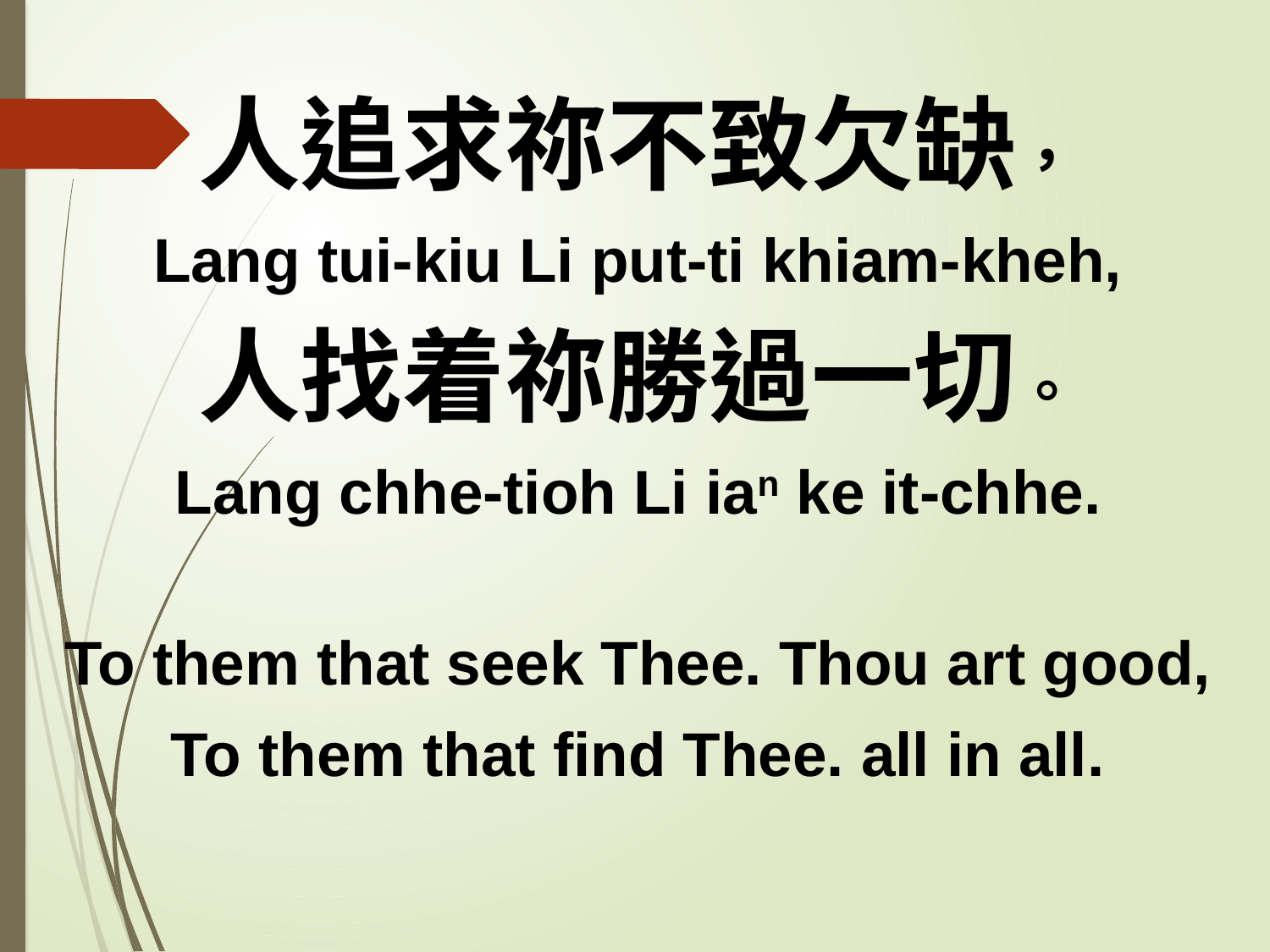

人追求祢不致欠缺，
Lang tui-kiu Li put-ti khiam-kheh,
人找着祢勝過一切。
Lang chhe-tioh Li ian ke it-chhe.

To them that seek Thee. Thou art good,
To them that find Thee. all in all.